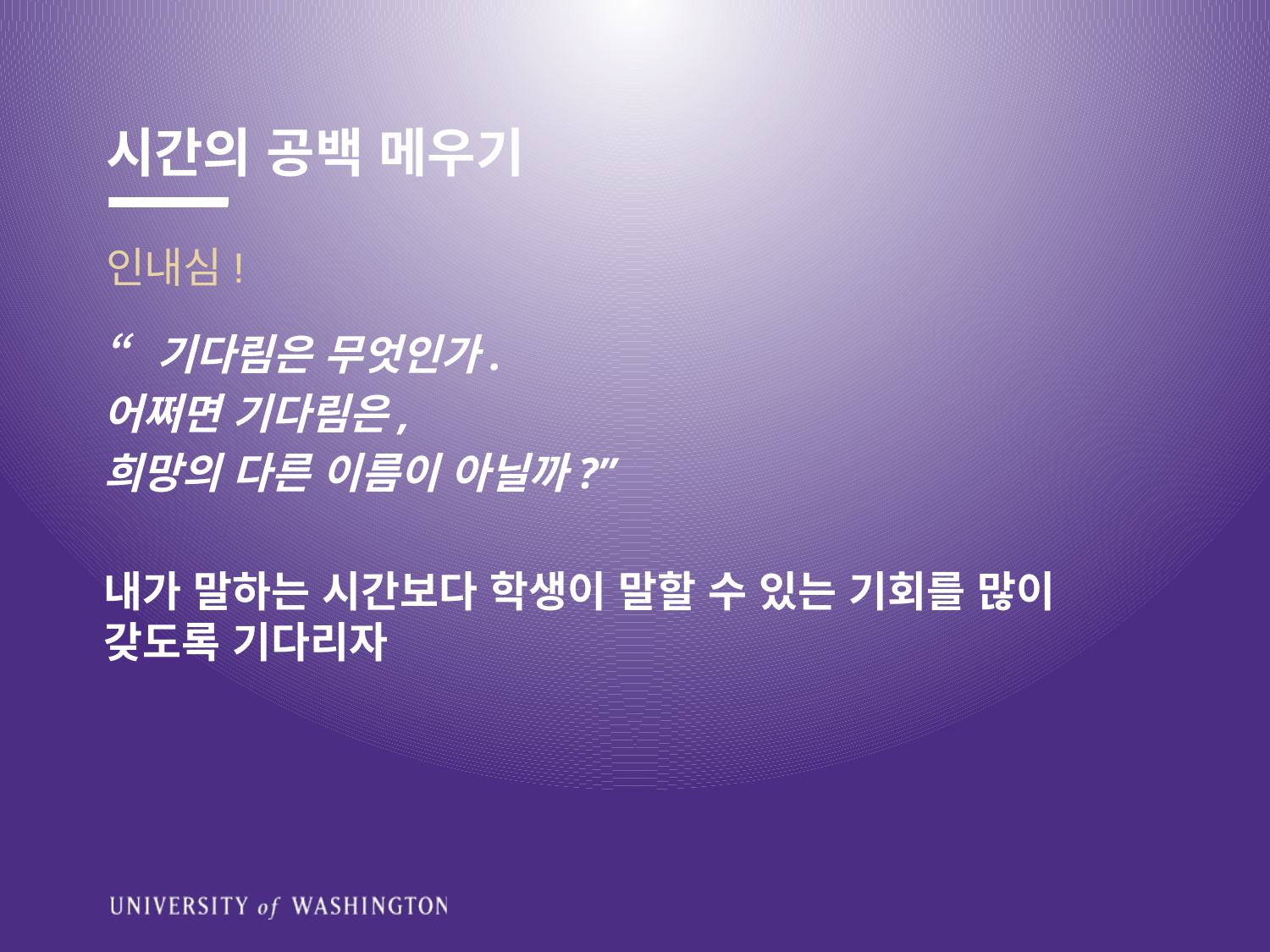

# 시간의 공백 메우기
인내심!
“기다림은 무엇인가.
어쩌면 기다림은,
희망의 다른 이름이 아닐까?”

내가 말하는 시간보다 학생이 말할 수 있는 기회를 많이 갖도록 기다리자